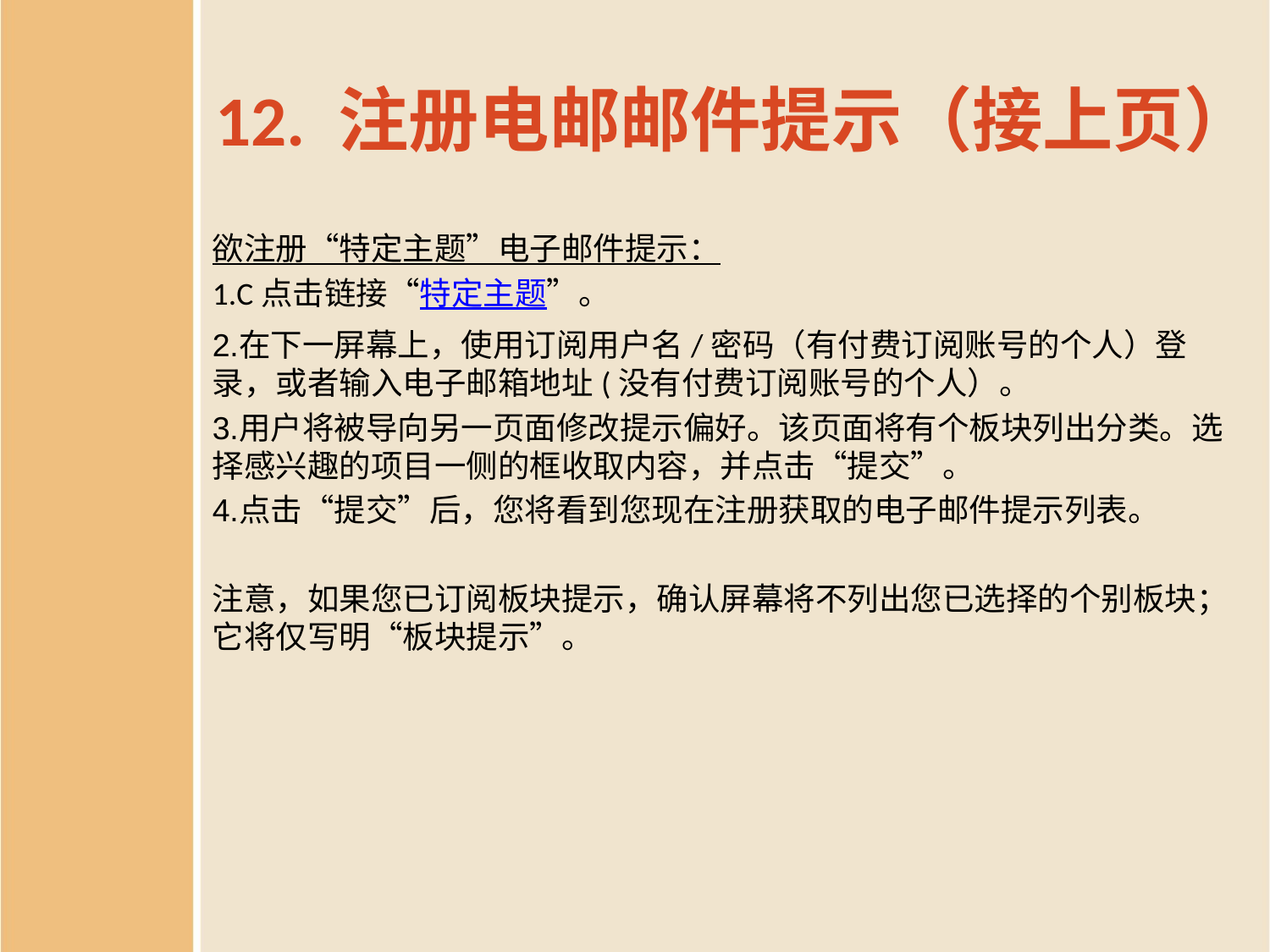

# 12. 注册电邮邮件提示（接上页）
欲注册“特定主题”电子邮件提示：
C点击链接“特定主题”。
在下一屏幕上，使用订阅用户名/密码（有付费订阅账号的个人）登录，或者输入电子邮箱地址(没有付费订阅账号的个人）。
用户将被导向另一页面修改提示偏好。该页面将有个板块列出分类。选择感兴趣的项目一侧的框收取内容，并点击“提交”。
点击“提交”后，您将看到您现在注册获取的电子邮件提示列表。

注意，如果您已订阅板块提示，确认屏幕将不列出您已选择的个别板块；它将仅写明“板块提示”。